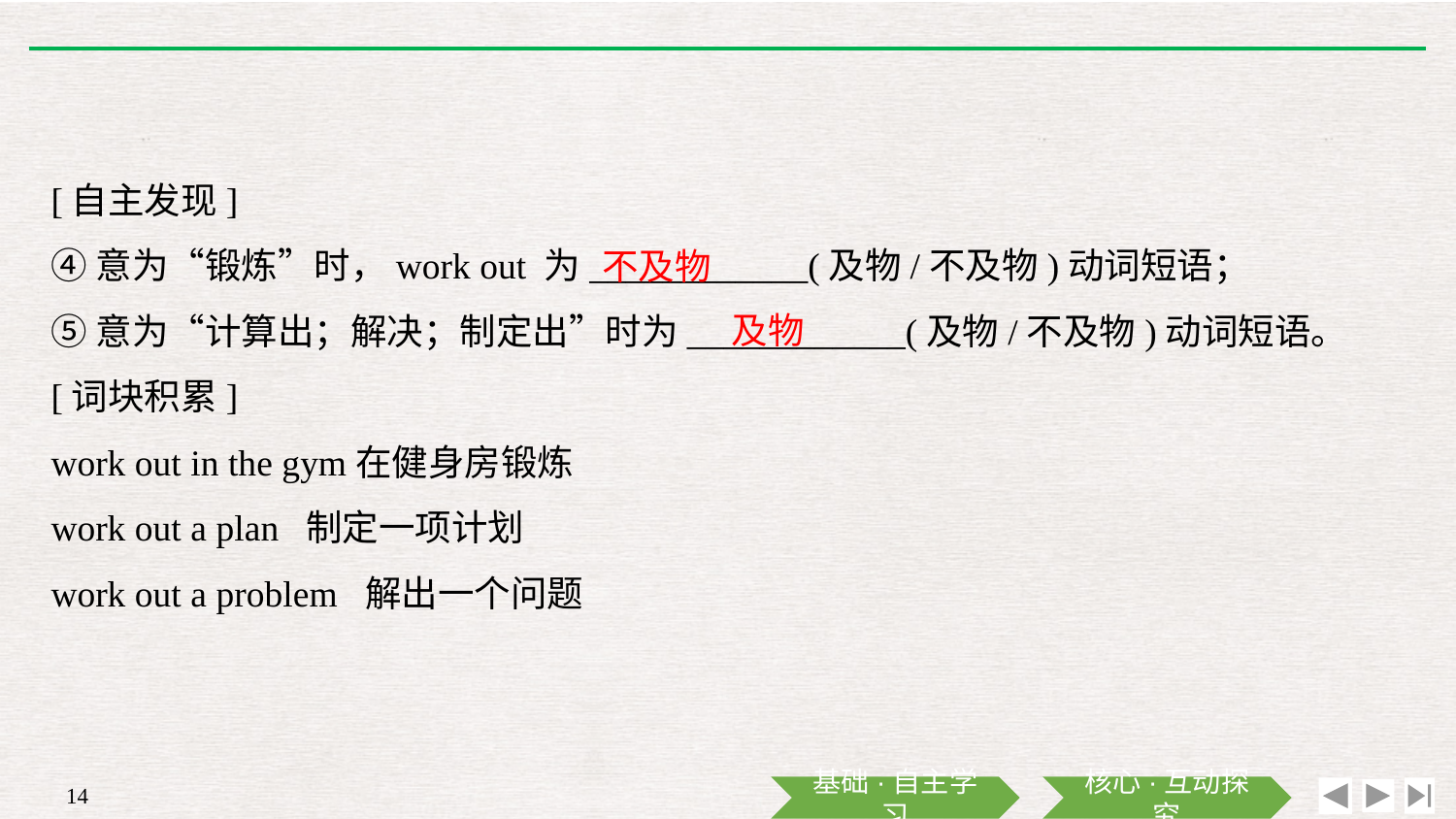

[自主发现]
④意为“锻炼”时，work out 为____________(及物/不及物)动词短语；
⑤意为“计算出；解决；制定出”时为____________(及物/不及物)动词短语。
[词块积累]
work out in the gym在健身房锻炼
work out a plan  制定一项计划
work out a problem  解出一个问题
不及物
及物